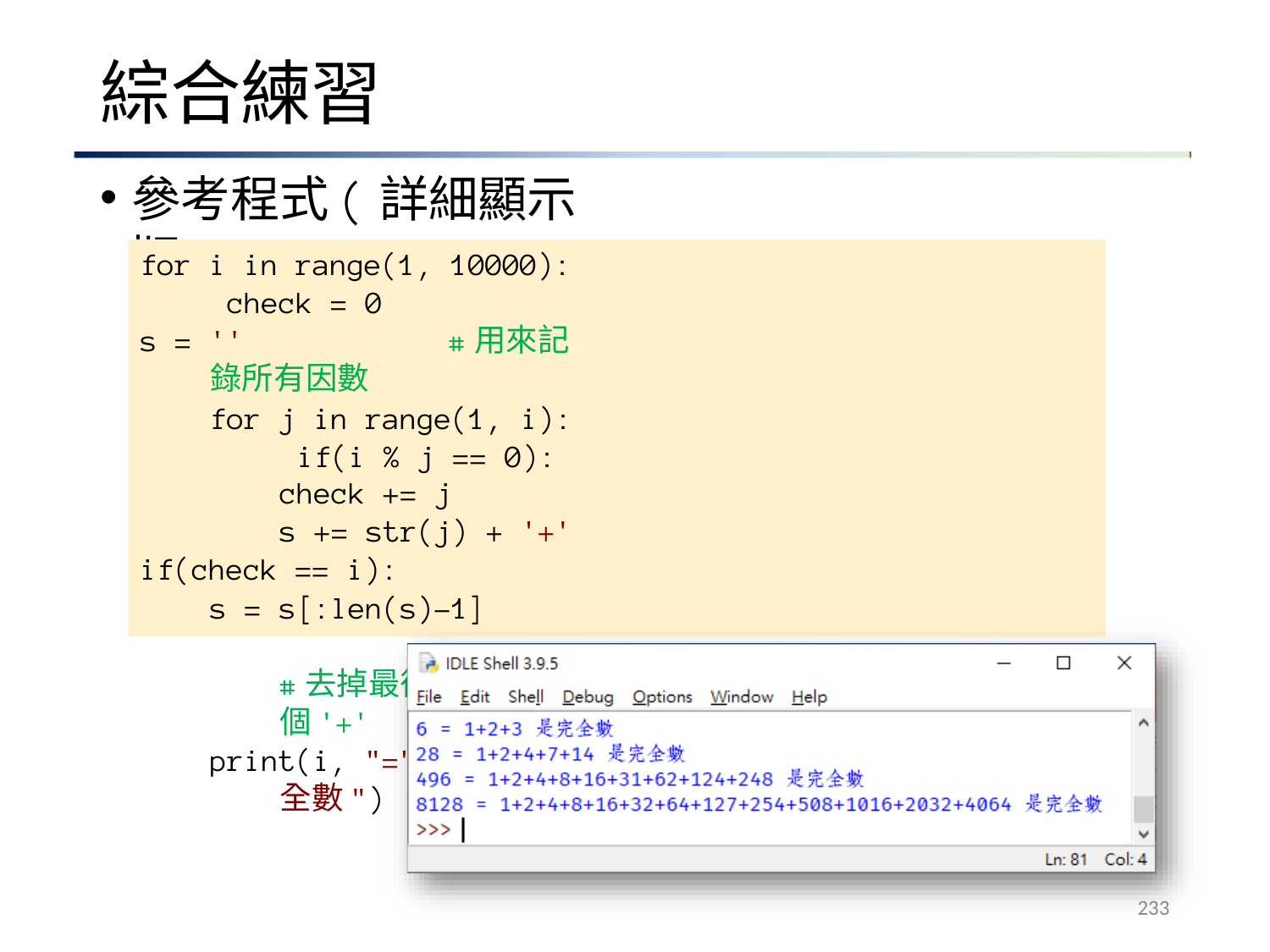

# 綜合練習
參考程式(詳細顯示版)：

for i in range(1, 10000):  check = 0
s = ''	#用來記錄所有因數
for j in range(1, i):  if(i % j == 0):
check += j
s += str(j) + '+'
if(check == i):
s = s[:len(s)-1]	#去掉最後多的一個'+'
print(i, "=",s,"是完全數")

233